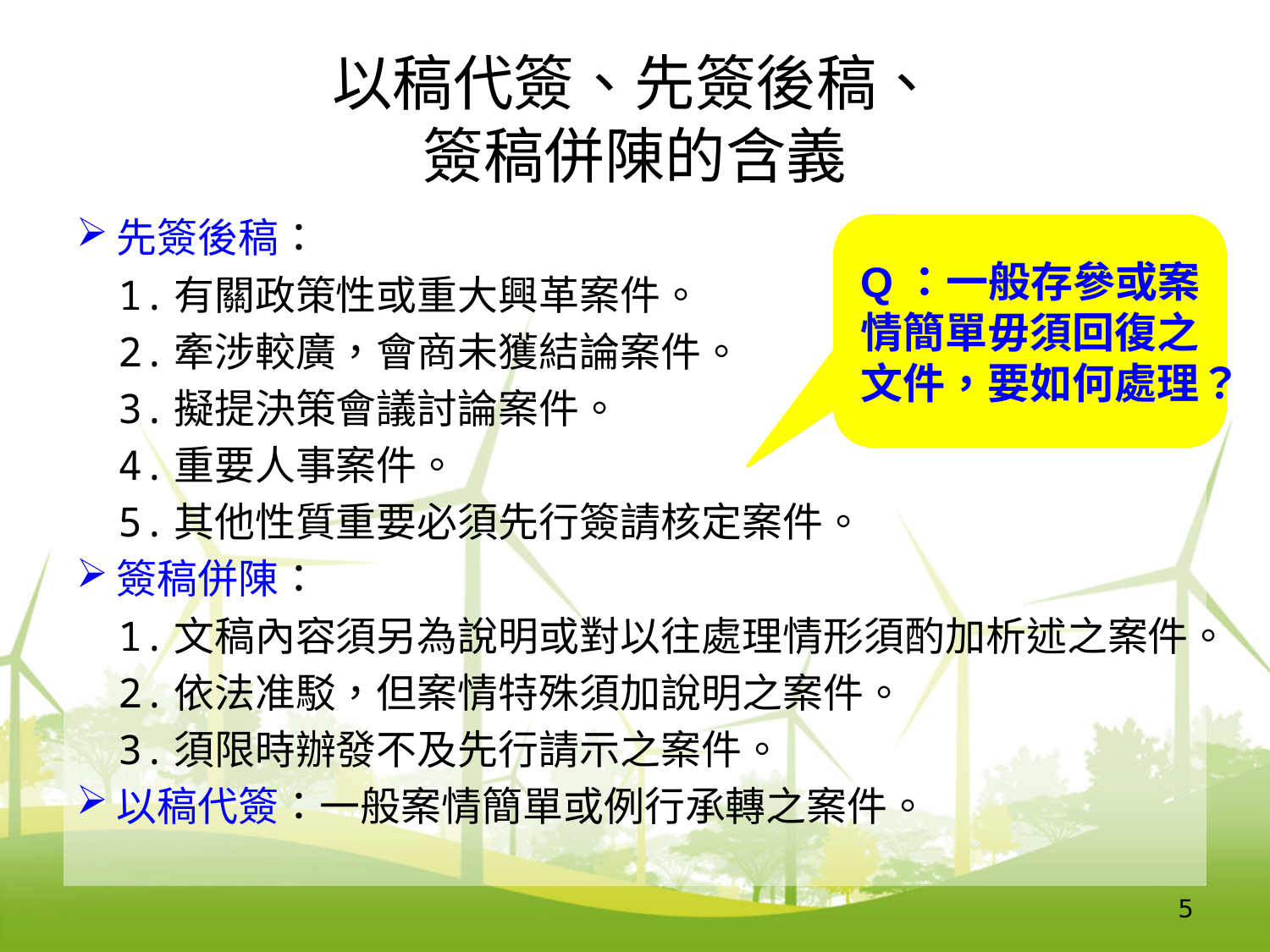

# 以稿代簽、先簽後稿、 簽稿併陳的含義
先簽後稿：
1.有關政策性或重大興革案件。
2.牽涉較廣，會商未獲結論案件。
3.擬提決策會議討論案件。
4.重要人事案件。
5.其他性質重要必須先行簽請核定案件。
簽稿併陳：
1.文稿內容須另為說明或對以往處理情形須酌加析述之案件。
2.依法准駁，但案情特殊須加說明之案件。
3.須限時辦發不及先行請示之案件。
以稿代簽：一般案情簡單或例行承轉之案件。
Q：一般存參或案情簡單毋須回復之文件，要如何處理？
5